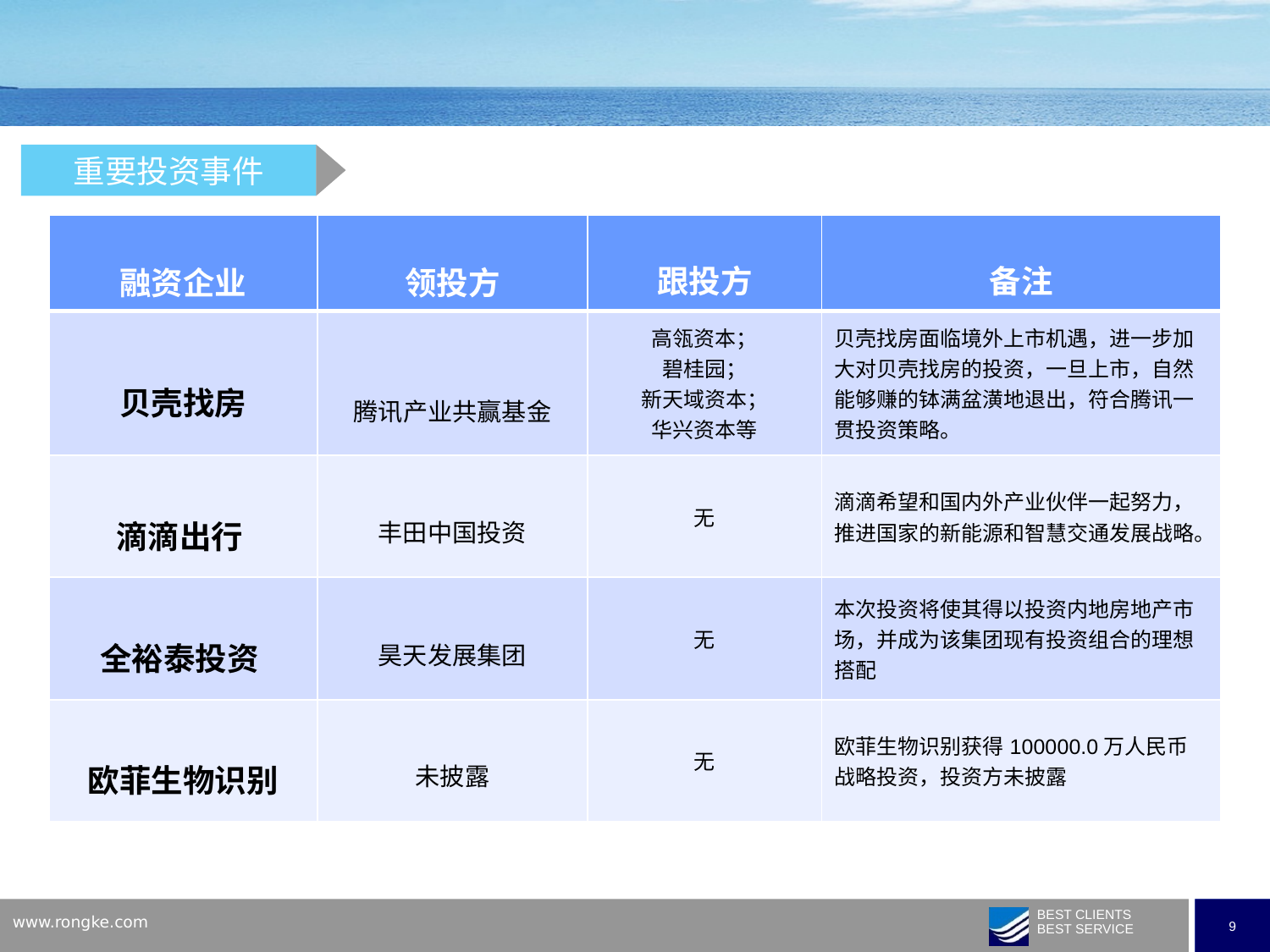

重要投资事件

| 融资企业 | 领投方 | 跟投方 | 备注 |
| --- | --- | --- | --- |
| 贝壳找房 | 腾讯产业共赢基金 | 高瓴资本； 碧桂园； 新天域资本； 华兴资本等 | 贝壳找房面临境外上市机遇，进一步加大对贝壳找房的投资，一旦上市，自然能够赚的钵满盆潢地退出，符合腾讯一贯投资策略。 |
| 滴滴出行 | 丰田中国投资 | 无 | 滴滴希望和国内外产业伙伴一起努力，推进国家的新能源和智慧交通发展战略。 |
| 全裕泰投资 | 昊天发展集团 | 无 | 本次投资将使其得以投资内地房地产市场，并成为该集团现有投资组合的理想搭配 |
| 欧菲生物识别 | 未披露 | 无 | 欧菲生物识别获得100000.0万人民币战略投资，投资方未披露 |